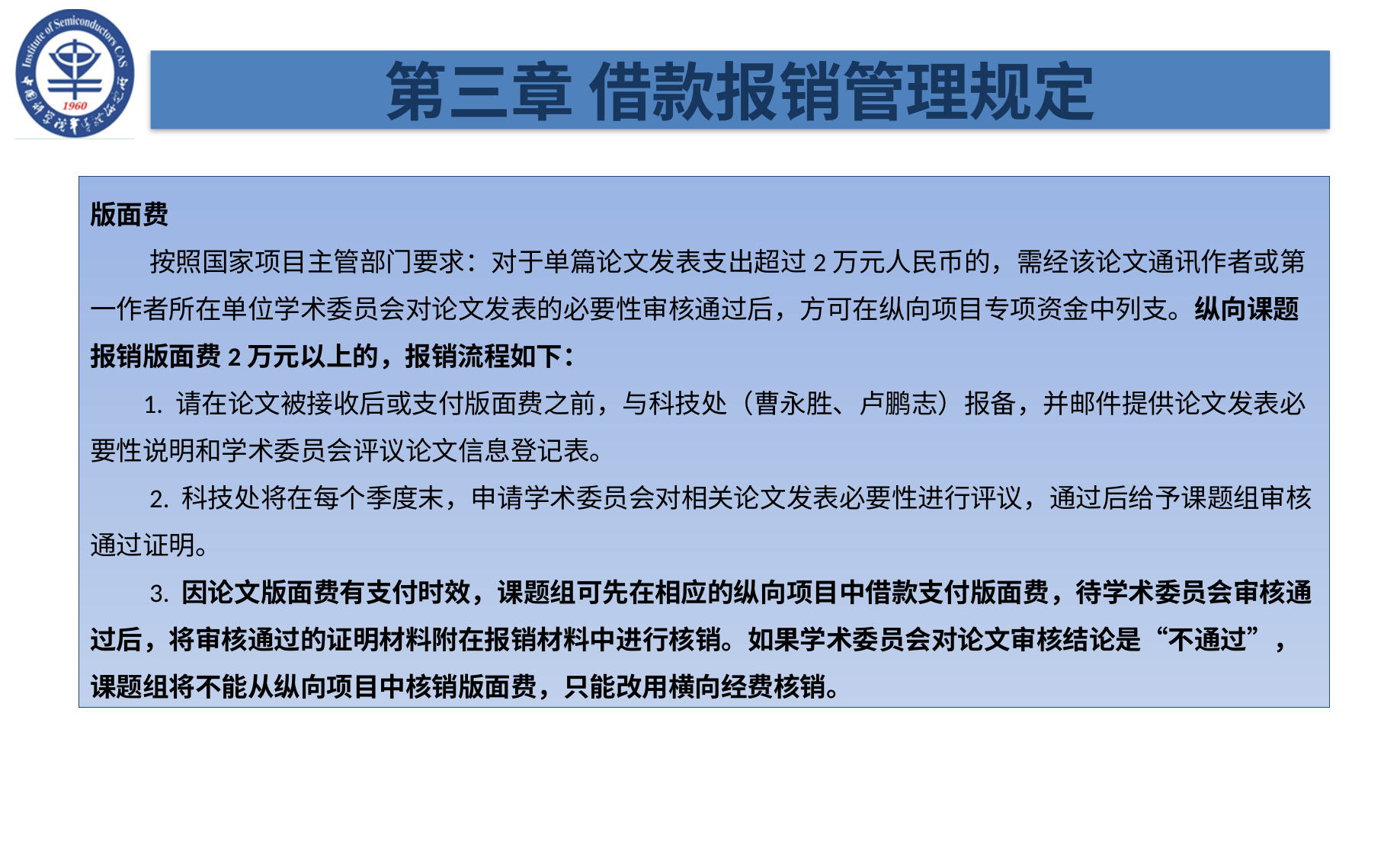

第三章 借款报销管理规定
版面费
         按照国家项目主管部门要求：对于单篇论文发表支出超过2万元人民币的，需经该论文通讯作者或第一作者所在单位学术委员会对论文发表的必要性审核通过后，方可在纵向项目专项资金中列支。纵向课题报销版面费2万元以上的，报销流程如下：
         1. 请在论文被接收后或支付版面费之前，与科技处（曹永胜、卢鹏志）报备，并邮件提供论文发表必要性说明和学术委员会评议论文信息登记表。
         2. 科技处将在每个季度末，申请学术委员会对相关论文发表必要性进行评议，通过后给予课题组审核通过证明。
         3. 因论文版面费有支付时效，课题组可先在相应的纵向项目中借款支付版面费，待学术委员会审核通过后，将审核通过的证明材料附在报销材料中进行核销。如果学术委员会对论文审核结论是“不通过”，课题组将不能从纵向项目中核销版面费，只能改用横向经费核销。